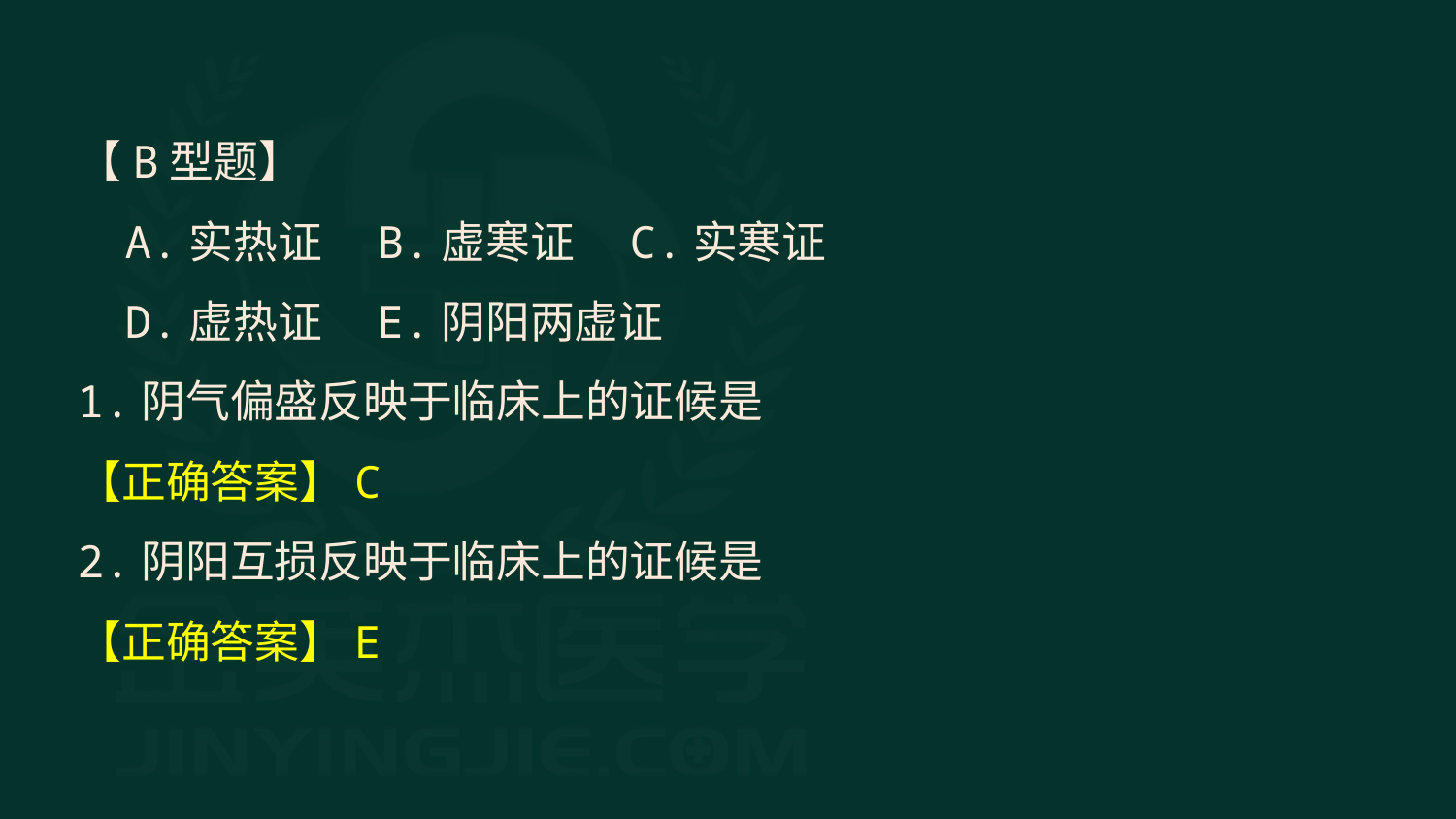

【B型题】
A.实热证　B.虚寒证　C.实寒证
D.虚热证　E.阴阳两虚证
1.阴气偏盛反映于临床上的证候是
【正确答案】C
2.阴阳互损反映于临床上的证候是
【正确答案】E